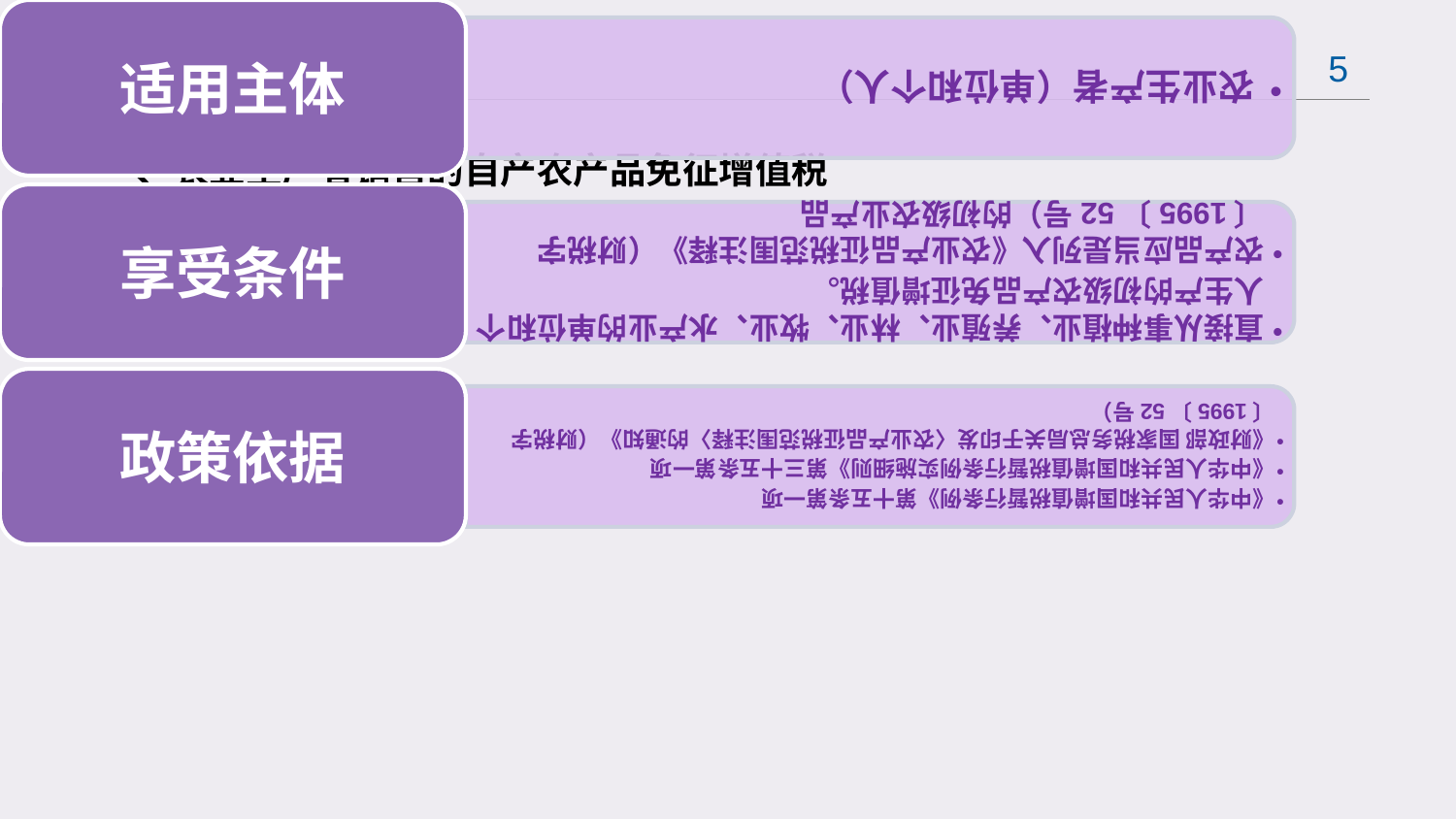

农产品免税
一、农业生产者销售的自产农产品免征增值税
农业生产者（单位和个人）
适用主体
直接从事种植业、养殖业、林业、牧业、水产业的单位和个人生产的初级农产品免征增值税。
农产品应当是列入《农业产品征税范围注释》（财税字〔1995〕52号）的初级农业产品
享受条件
《中华人民共和国增值税暂行条例》第十五条第一项
《中华人民共和国增值税暂行条例实施细则》第三十五条第一项
《财政部 国家税务总局关于印发〈农业产品征税范围注释〉的通知》（财税字〔1995〕52号）
政策依据